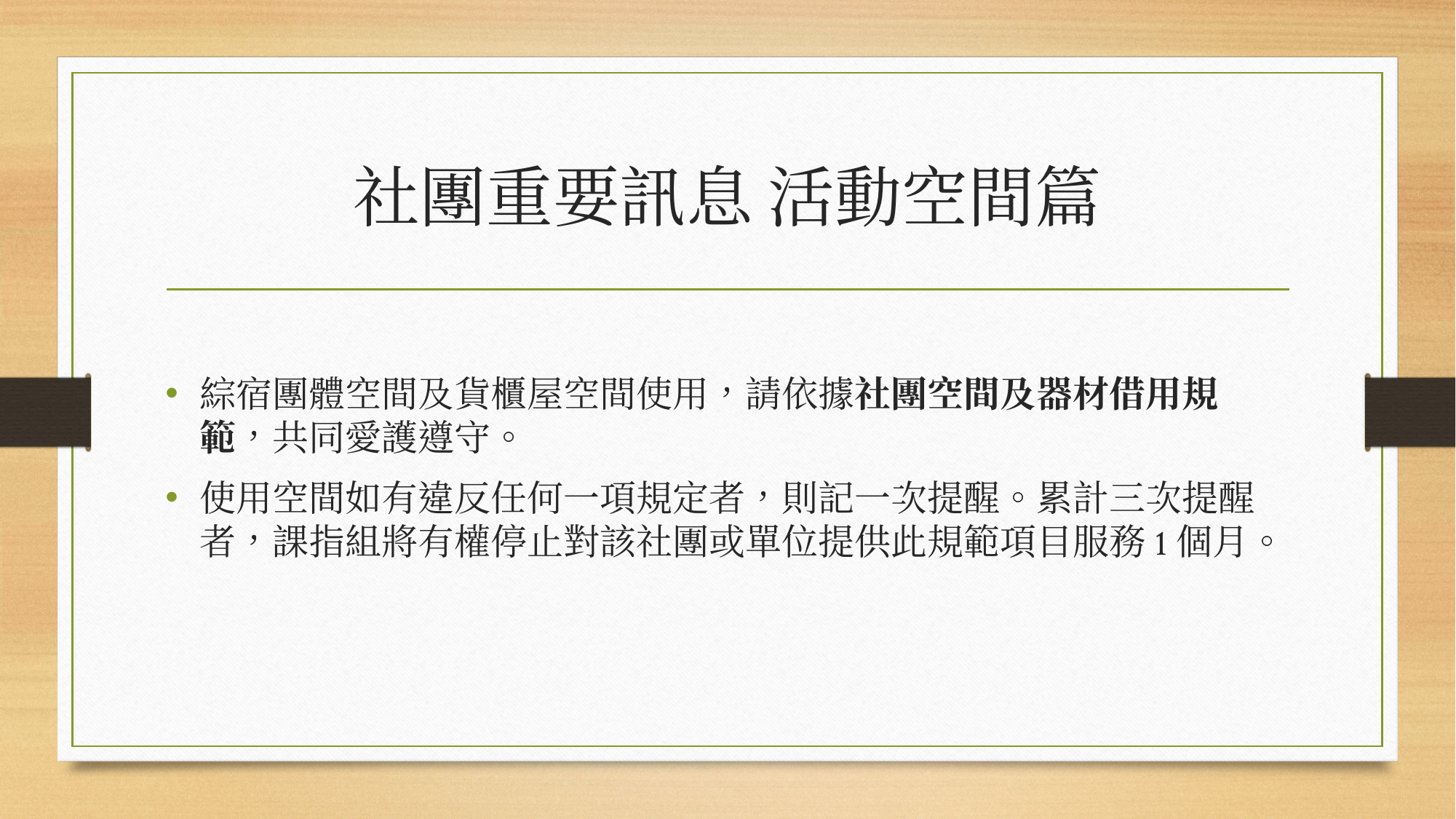

# 社團重要訊息 活動空間篇

綜宿團體空間及貨櫃屋空間使用，請依據社團空間及器材借用規範，共同愛護遵守。
使用空間如有違反任何一項規定者，則記一次提醒。累計三次提醒者，課指組將有權停止對該社團或單位提供此規範項目服務1個月。